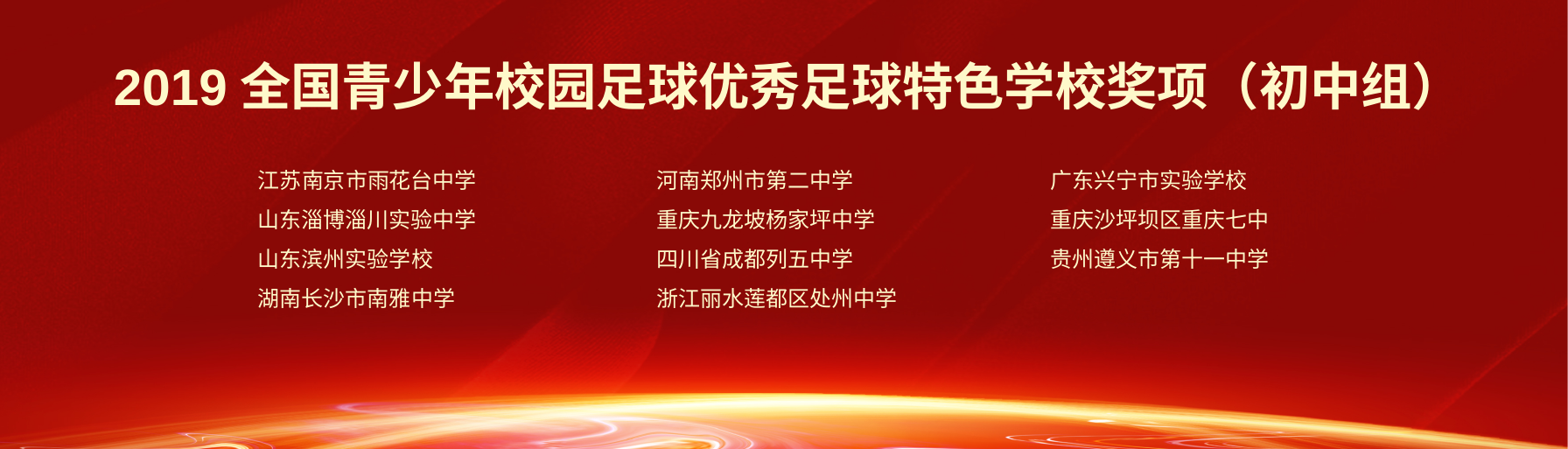

2019全国青少年校园足球优秀足球特色学校奖项（初中组）
广东兴宁市实验学校
重庆沙坪坝区重庆七中
贵州遵义市第十一中学

江苏南京市雨花台中学
山东淄博淄川实验中学
山东滨州实验学校
湖南长沙市南雅中学

河南郑州市第二中学
重庆九龙坡杨家坪中学
四川省成都列五中学
浙江丽水莲都区处州中学